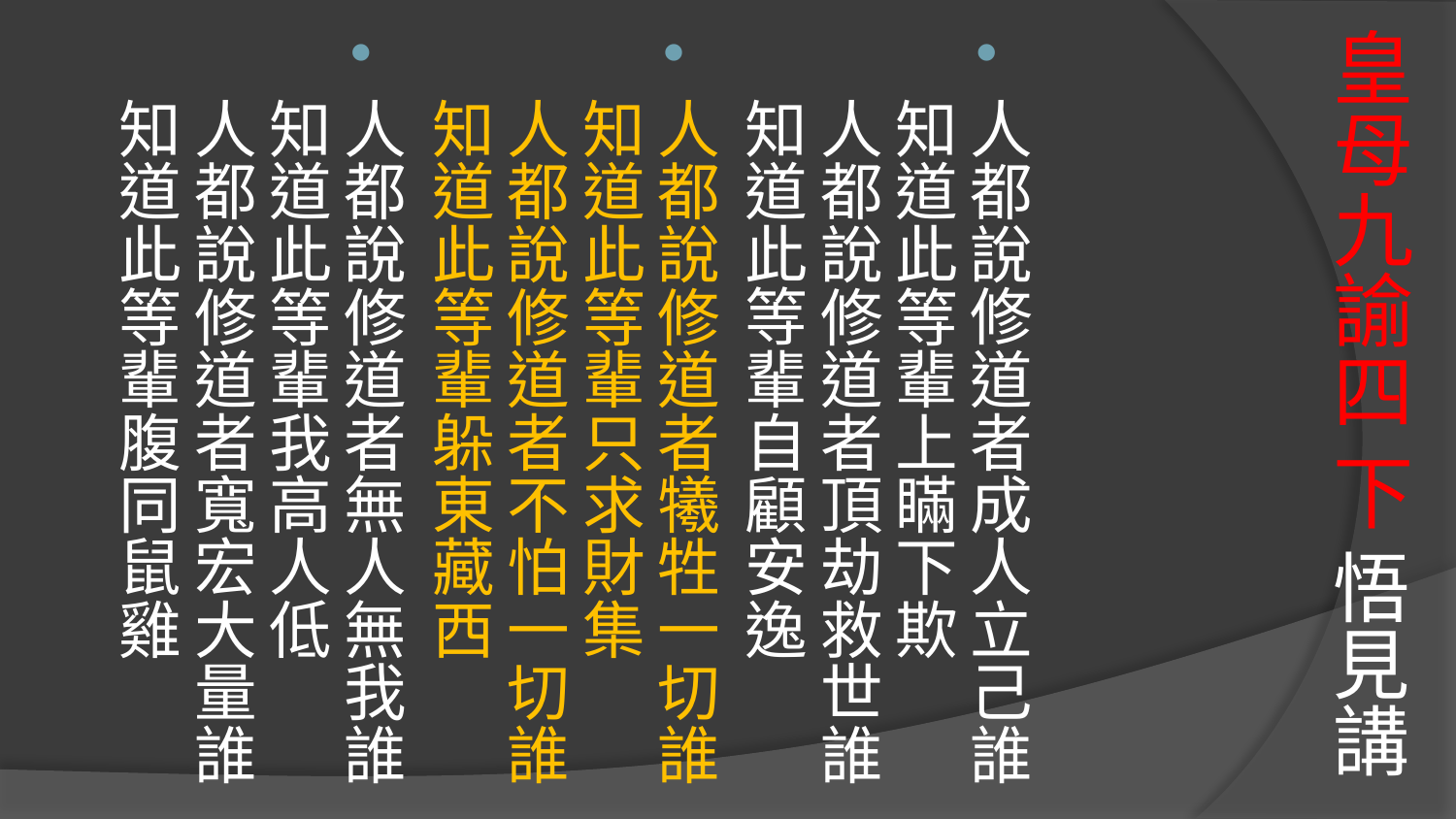

# 皇母九諭四 下 悟見講
人都說修道者成人立己誰知道此等輩上瞞下欺
人都說修道者頂劫救世誰知道此等輩自顧安逸
人都說修道者犧牲一切誰知道此等輩只求財集
人都說修道者不怕一切誰知道此等輩躲東藏西
人都說修道者無人無我誰知道此等輩我高人低
人都說修道者寬宏大量誰知道此等輩腹同鼠雞